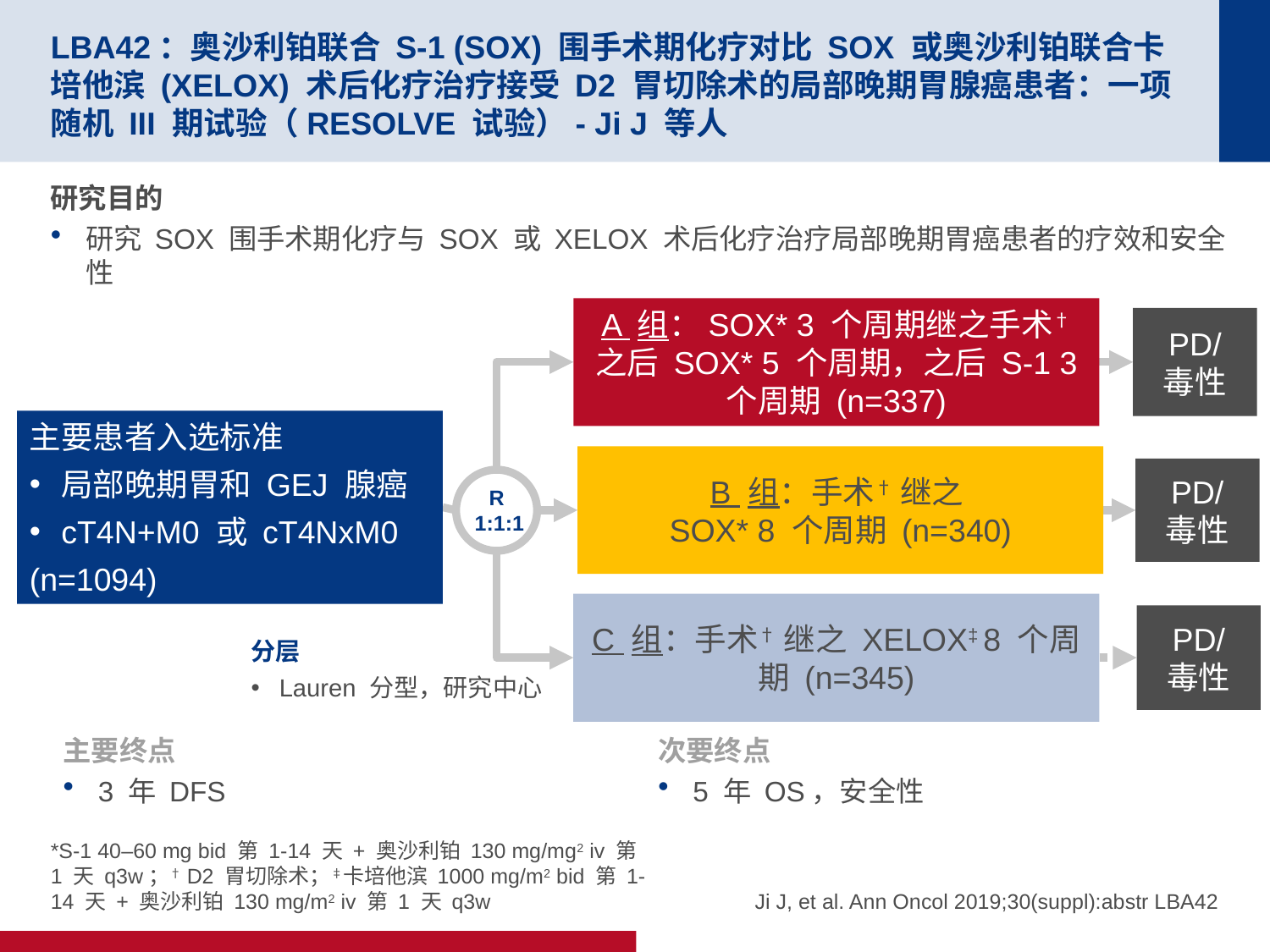

# LBA42：奥沙利铂联合 S-1 (SOX) 围手术期化疗对比 SOX 或奥沙利铂联合卡培他滨 (XELOX) 术后化疗治疗接受 D2 胃切除术的局部晚期胃腺癌患者：一项随机 III 期试验（RESOLVE 试验）- Ji J 等人
研究目的
研究 SOX 围手术期化疗与 SOX 或 XELOX 术后化疗治疗局部晚期胃癌患者的疗效和安全性
A 组：SOX* 3 个周期继之手术† 之后 SOX* 5 个周期，之后 S-1 3 个周期 (n=337)
PD/
毒性
主要患者入选标准
局部晚期胃和 GEJ 腺癌
cT4N+M0 或 cT4NxM0
(n=1094)
B 组：手术† 继之
SOX* 8 个周期 (n=340)
PD/
毒性
R
 1:1:1
C 组：手术† 继之 XELOX‡ 8 个周期 (n=345)
PD/
毒性
分层
Lauren 分型，研究中心
主要终点
3 年 DFS
次要终点
5 年 OS，安全性
*S-1 40–60 mg bid 第 1-14 天 + 奥沙利铂 130 mg/mg2 iv 第 1 天 q3w；†D2 胃切除术；‡卡培他滨 1000 mg/m2 bid 第 1-14 天 + 奥沙利铂 130 mg/m2 iv 第 1 天 q3w
Ji J, et al. Ann Oncol 2019;30(suppl):abstr LBA42